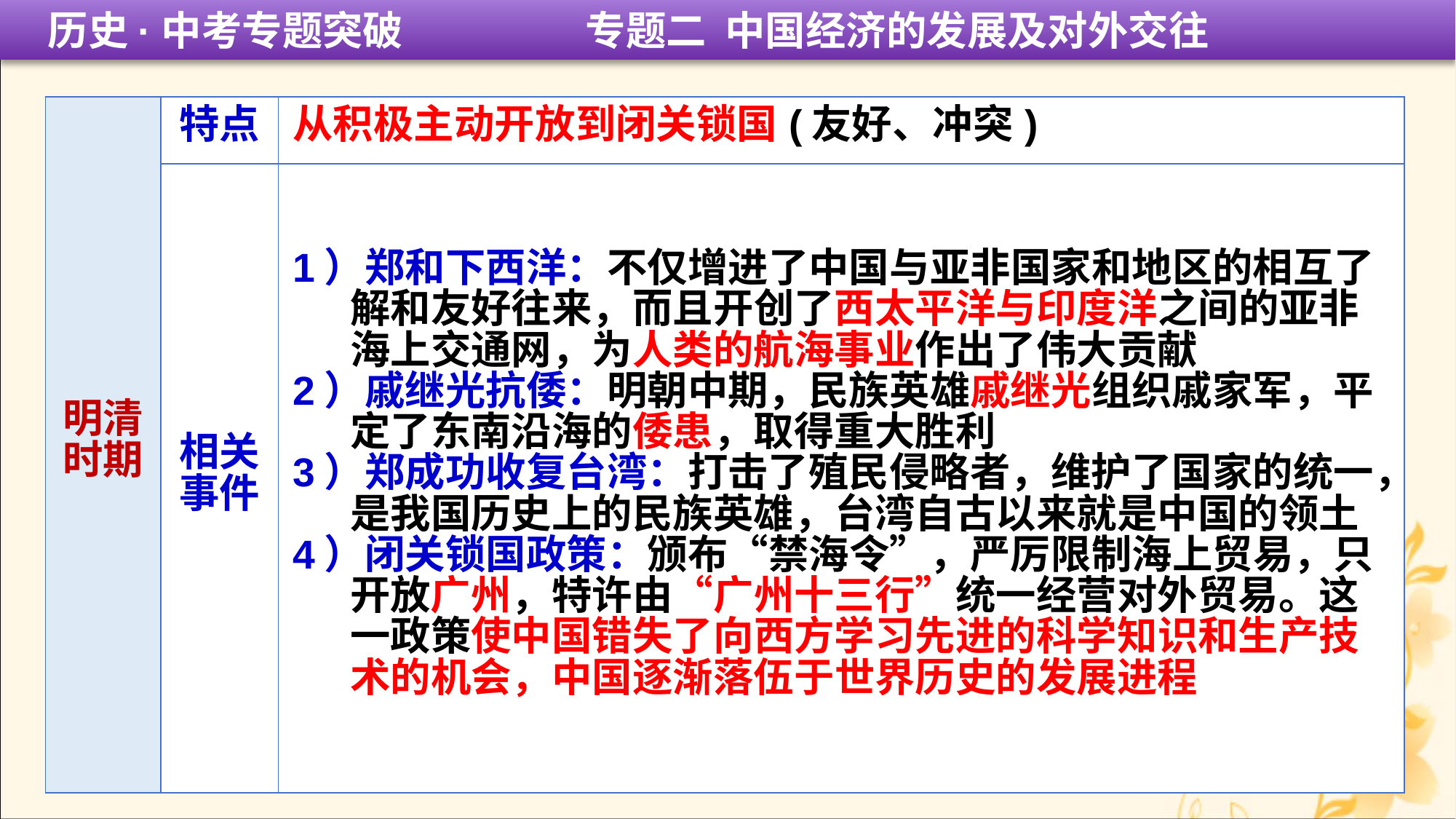

历史·中考专题突破                    专题二  中国经济的发展及对外交往
| 明清 时期 | 特点 | 从积极主动开放到闭关锁国(友好、冲突) |
| --- | --- | --- |
|  | 相关 事件 | 1）郑和下西洋：不仅增进了中国与亚非国家和地区的相互了 解和友好往来，而且开创了西太平洋与印度洋之间的亚非 海上交通网，为人类的航海事业作出了伟大贡献 2）戚继光抗倭：明朝中期，民族英雄戚继光组织戚家军，平 定了东南沿海的倭患，取得重大胜利 3）郑成功收复台湾：打击了殖民侵略者，维护了国家的统一， 是我国历史上的民族英雄，台湾自古以来就是中国的领土 4）闭关锁国政策：颁布“禁海令”，严厉限制海上贸易，只 开放广州，特许由“广州十三行”统一经营对外贸易。这 一政策使中国错失了向西方学习先进的科学知识和生产技 术的机会，中国逐渐落伍于世界历史的发展进程 |